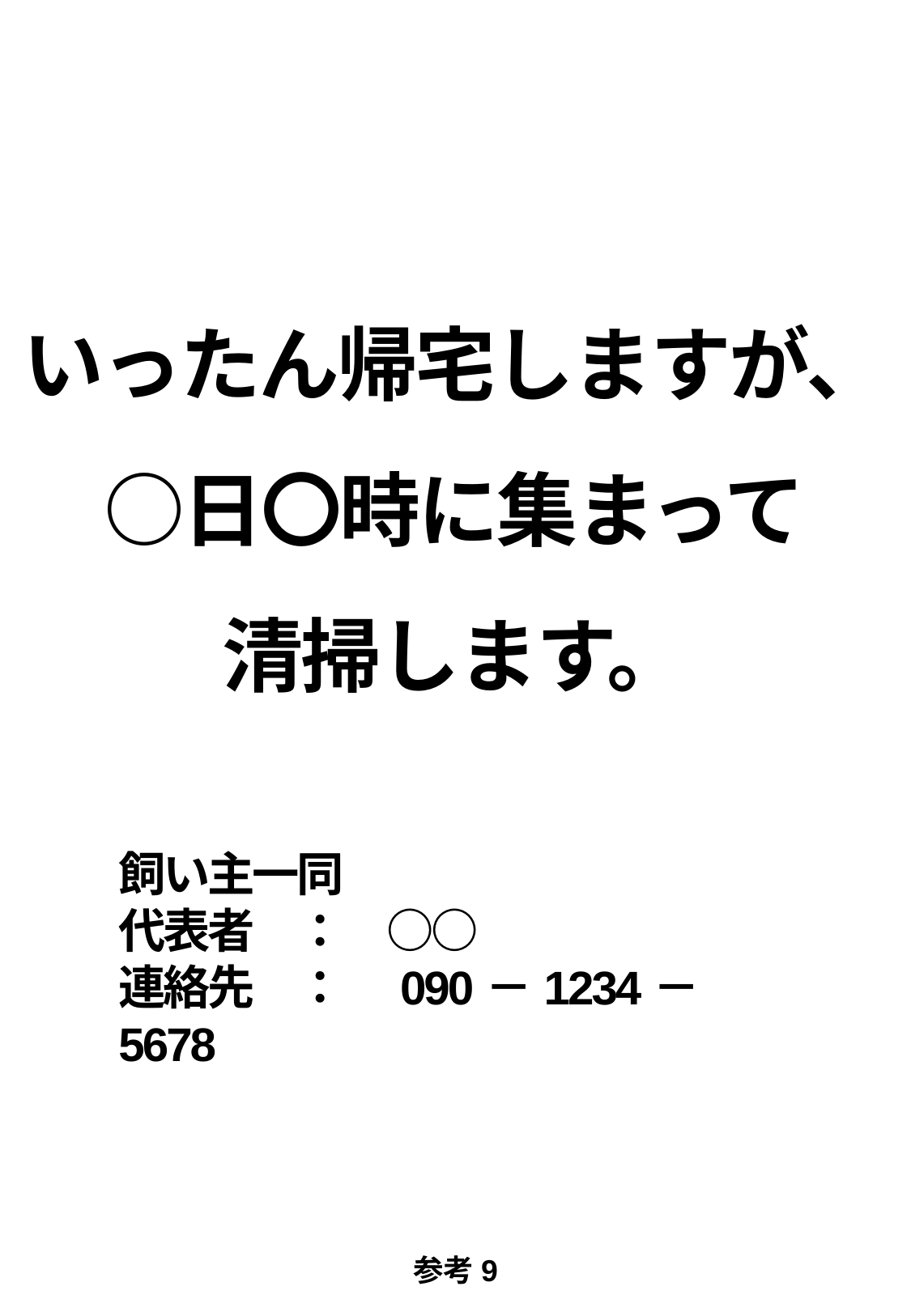

# いったん帰宅しますが、 ○日〇時に集まって 清掃します。
飼い主一同
代表者　：　○○　
連絡先　：　090－1234－5678
参考9